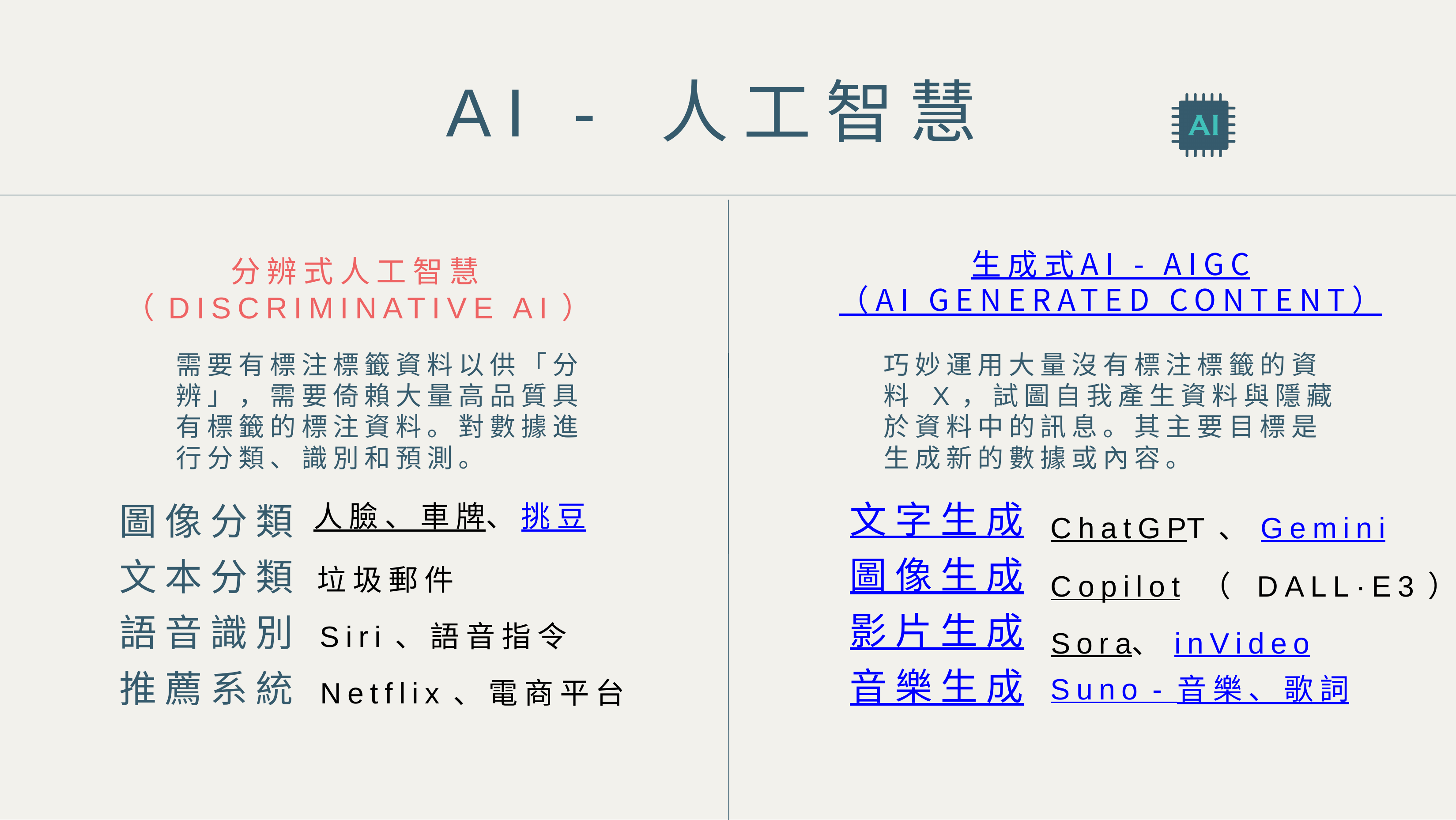

AI - 人工智慧

分辨式人工智慧（DISCRIMINATIVE AI）
生成式AI - AIGC
（AI GENERATED CONTENT）
巧妙運用大量沒有標注標籤的資料 X，試圖自我產生資料與隱藏於資料中的訊息。其主要目標是生成新的數據或內容。
需要有標注標籤資料以供「分辨」，需要倚賴大量高品質具有標籤的標注資料。對數據進行分類、識別和預測。

圖像分類
文本分類
語音識別
推薦系統

文字生成
圖像生成
影片生成
音樂生成

人臉、車牌、挑豆
ChatGPT、Gemini
垃圾郵件
Copilot （ DALL·E3）

Siri、語音指令
Sora、inVideo
Netflix、電商平台
Suno - 音樂、歌詞